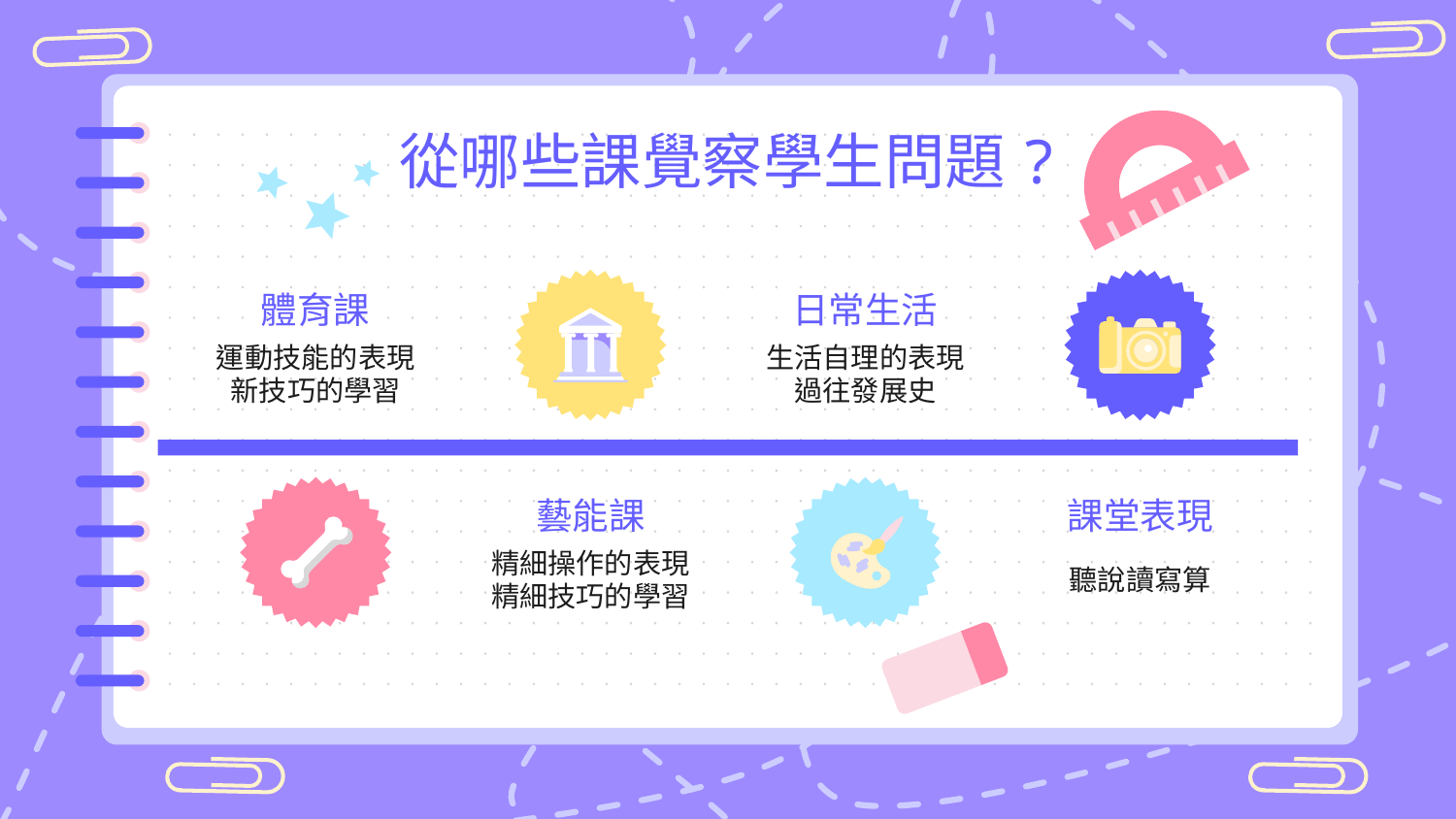

# 從哪些課覺察學生問題?

體育課
日常生活

運動技能的表現
新技巧的學習
生活自理的表現
過往發展史

藝能課
課堂表現

精細操作的表現
精細技巧的學習
聽說讀寫算